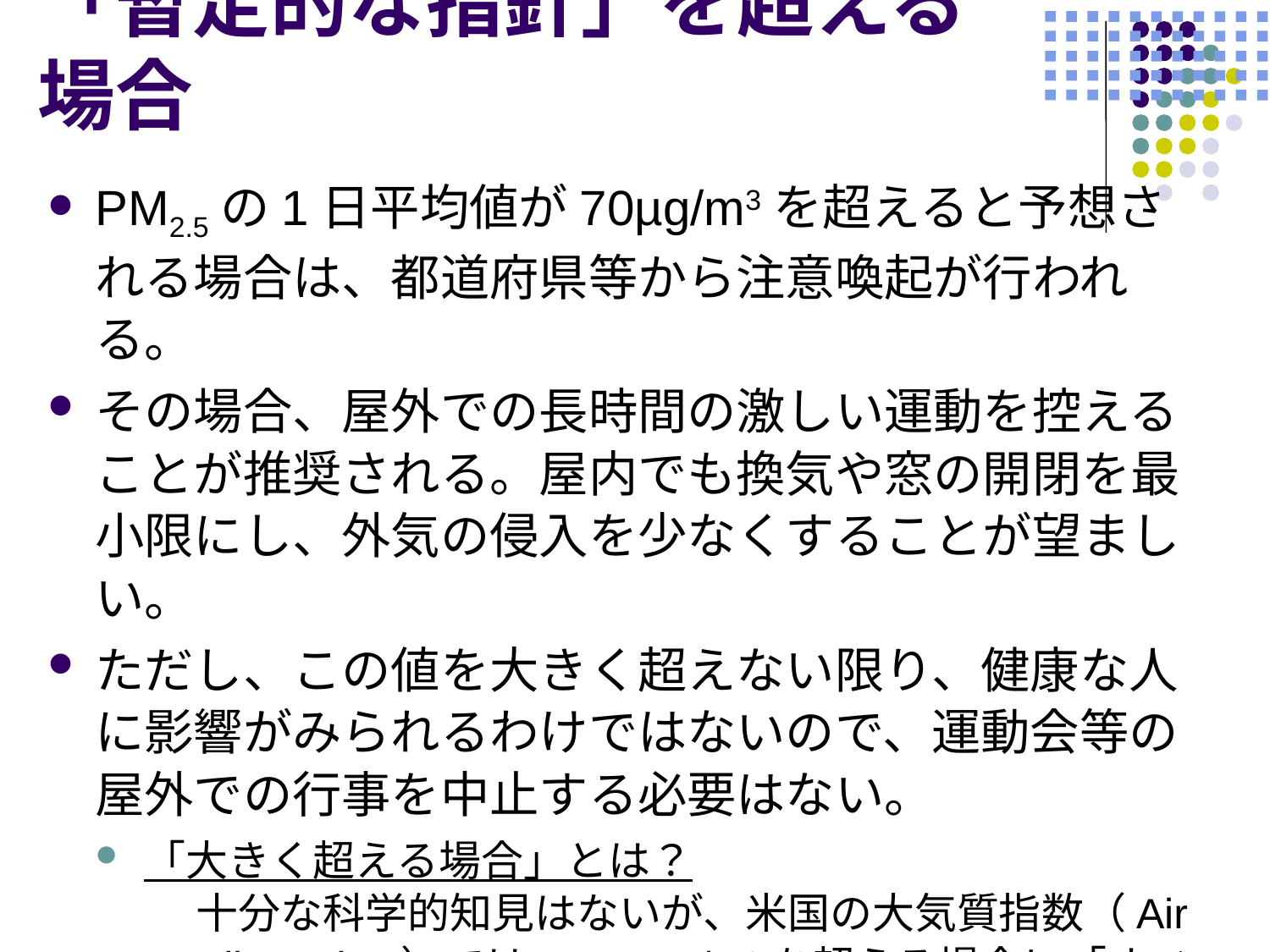

# 「暫定的な指針」を超える場合
PM2.5の1日平均値が70µg/m3を超えると予想される場合は、都道府県等から注意喚起が行われる。
その場合、屋外での長時間の激しい運動を控えることが推奨される。屋内でも換気や窓の開閉を最小限にし、外気の侵入を少なくすることが望ましい。
ただし、この値を大きく超えない限り、健康な人に影響がみられるわけではないので、運動会等の屋外での行事を中止する必要はない。
「大きく超える場合」とは？
　 十分な科学的知見はないが、米国の大気質指数（Air Quality Index）では、150µg/m3を超える場合に「すべての人はあらゆる屋外活動を中止するべき」としている。